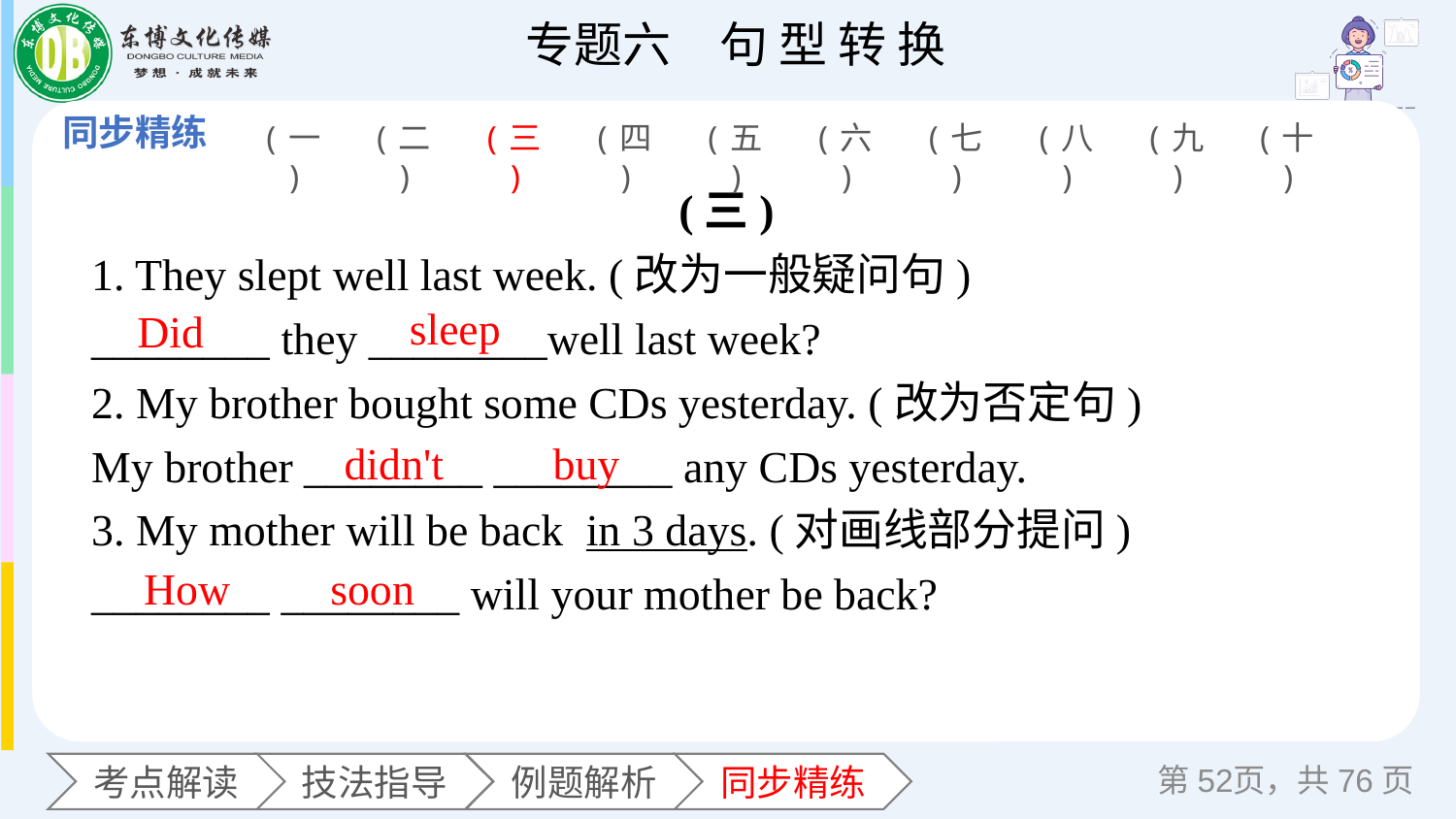

(一)
(二)
(三)
(四)
(五)
(六)
(七)
(八)
(九)
(十)
(三)
1. They slept well last week. (改为一般疑问句)
________ they ________well last week?
2. My brother bought some CDs yesterday. (改为否定句)
My brother ________ ________ any CDs yesterday.
3. My mother will be back  in 3 days. (对画线部分提问)
________ ________ will your mother be back?
sleep
Did
didn't
buy
How
soon
第52页，共76页